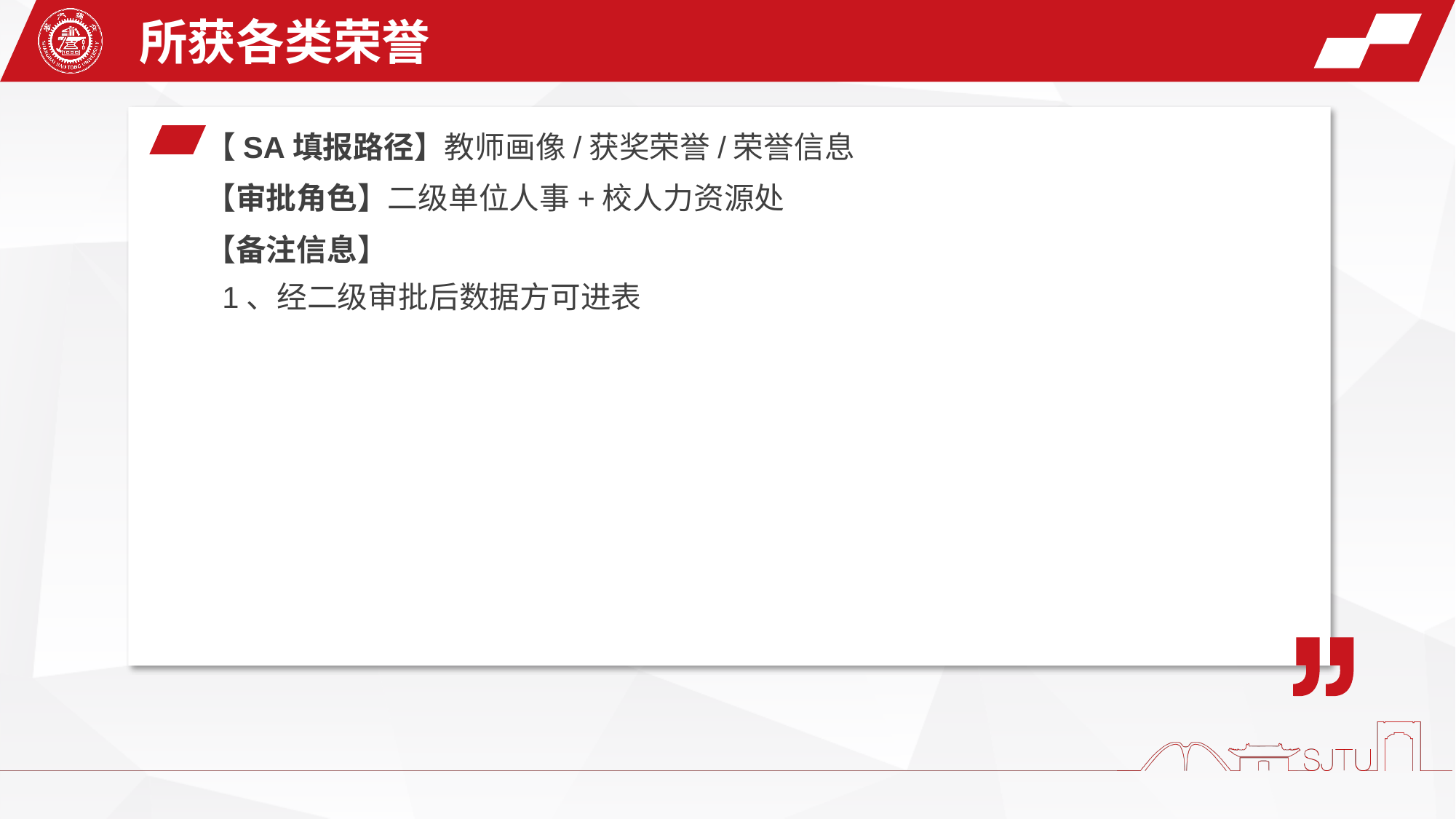

所获各类荣誉

【SA填报路径】教师画像/获奖荣誉/荣誉信息

【审批角色】二级单位人事+校人力资源处
【备注信息】
  1、经二级审批后数据方可进表